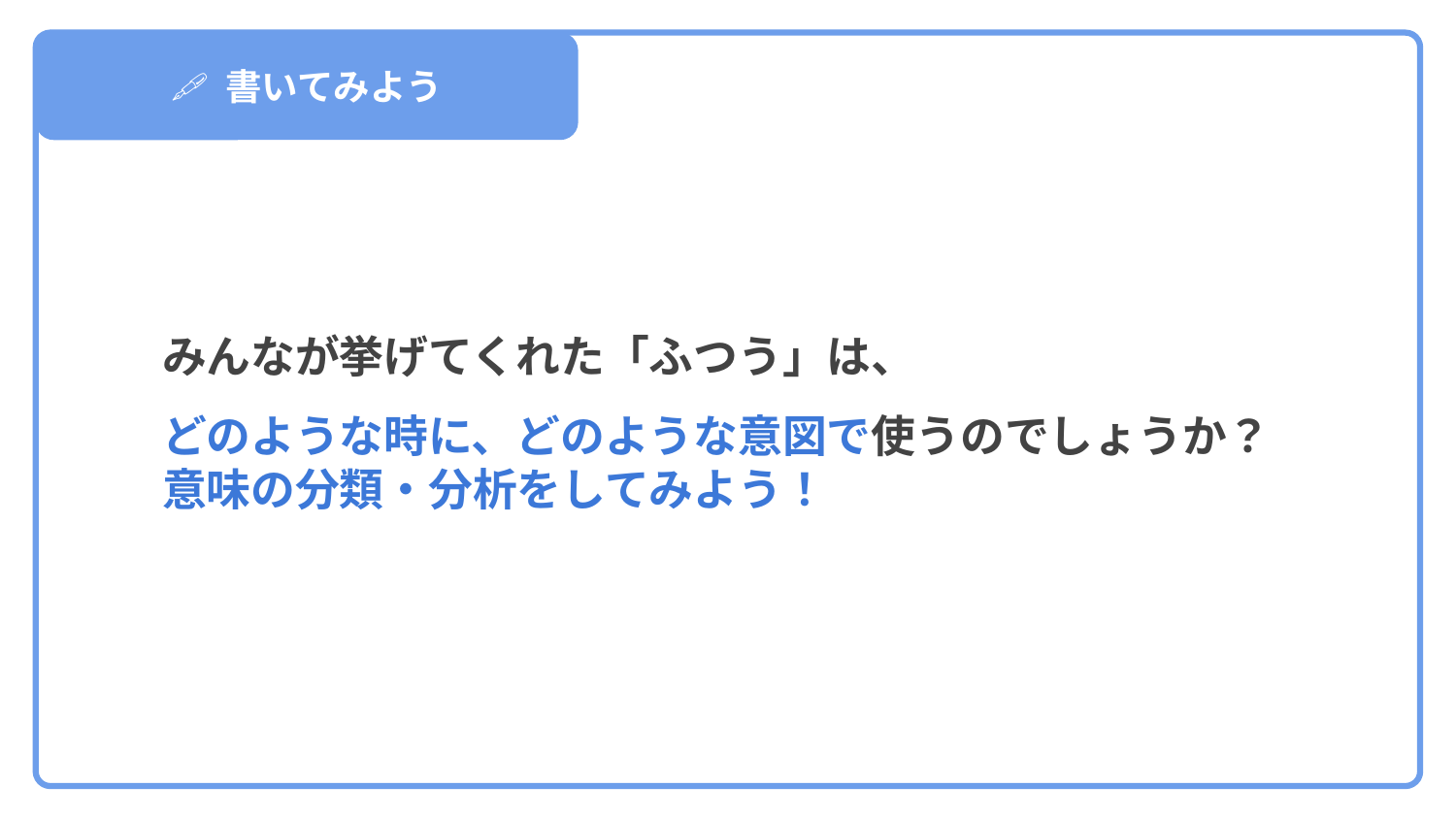

🖋 書いてみよう
みんなが挙げてくれた「ふつう」は、
どのような時に、どのような意図で使うのでしょうか？
意味の分類・分析をしてみよう！